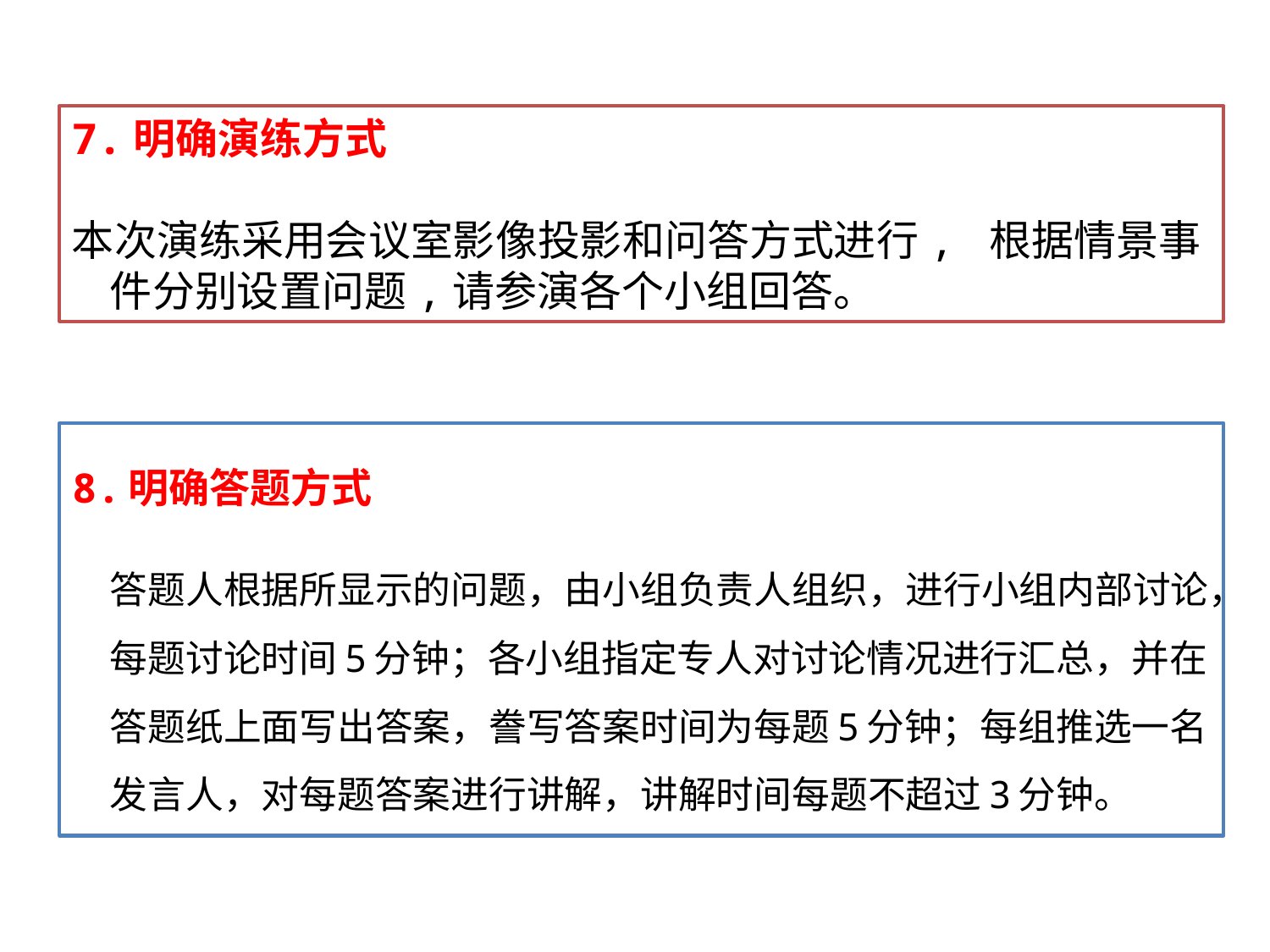

7.明确演练方式

本次演练采用会议室影像投影和问答方式进行, 根据情景事件分别设置问题,请参演各个小组回答。

8.明确答题方式

答题人根据所显示的问题，由小组负责人组织，进行小组内部讨论，每题讨论时间5分钟；各小组指定专人对讨论情况进行汇总，并在答题纸上面写出答案，誊写答案时间为每题5分钟；每组推选一名发言人，对每题答案进行讲解，讲解时间每题不超过3分钟。